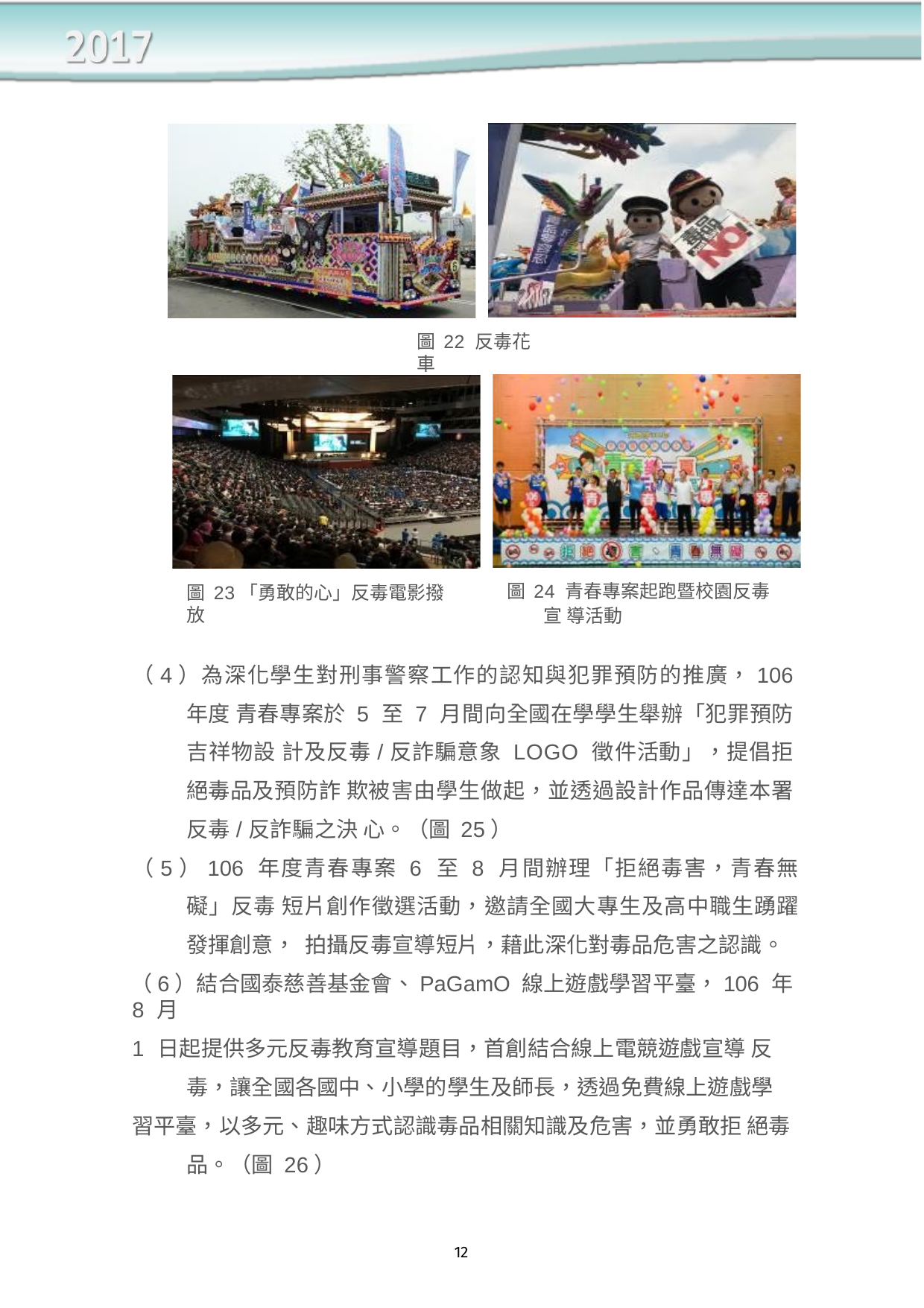

圖 22 反毒花車

圖 24 青春專案起跑暨校園反毒宣 導活動

圖 23「勇敢的心」反毒電影撥放

（4）為深化學生對刑事警察工作的認知與犯罪預防的推廣，106 年度 青春專案於 5 至 7 月間向全國在學學生舉辦「犯罪預防吉祥物設 計及反毒/反詐騙意象 LOGO 徵件活動」，提倡拒絕毒品及預防詐 欺被害由學生做起，並透過設計作品傳達本署反毒/反詐騙之決 心。（圖 25）
（5）106 年度青春專案 6 至 8 月間辦理「拒絕毒害，青春無礙」反毒 短片創作徵選活動，邀請全國大專生及高中職生踴躍發揮創意，  拍攝反毒宣導短片，藉此深化對毒品危害之認識。
（6）結合國泰慈善基金會、PaGamO 線上遊戲學習平臺，106 年 8 月
1 日起提供多元反毒教育宣導題目，首創結合線上電競遊戲宣導 反毒，讓全國各國中、小學的學生及師長，透過免費線上遊戲學
習平臺，以多元、趣味方式認識毒品相關知識及危害，並勇敢拒 絕毒品。（圖 26）
12